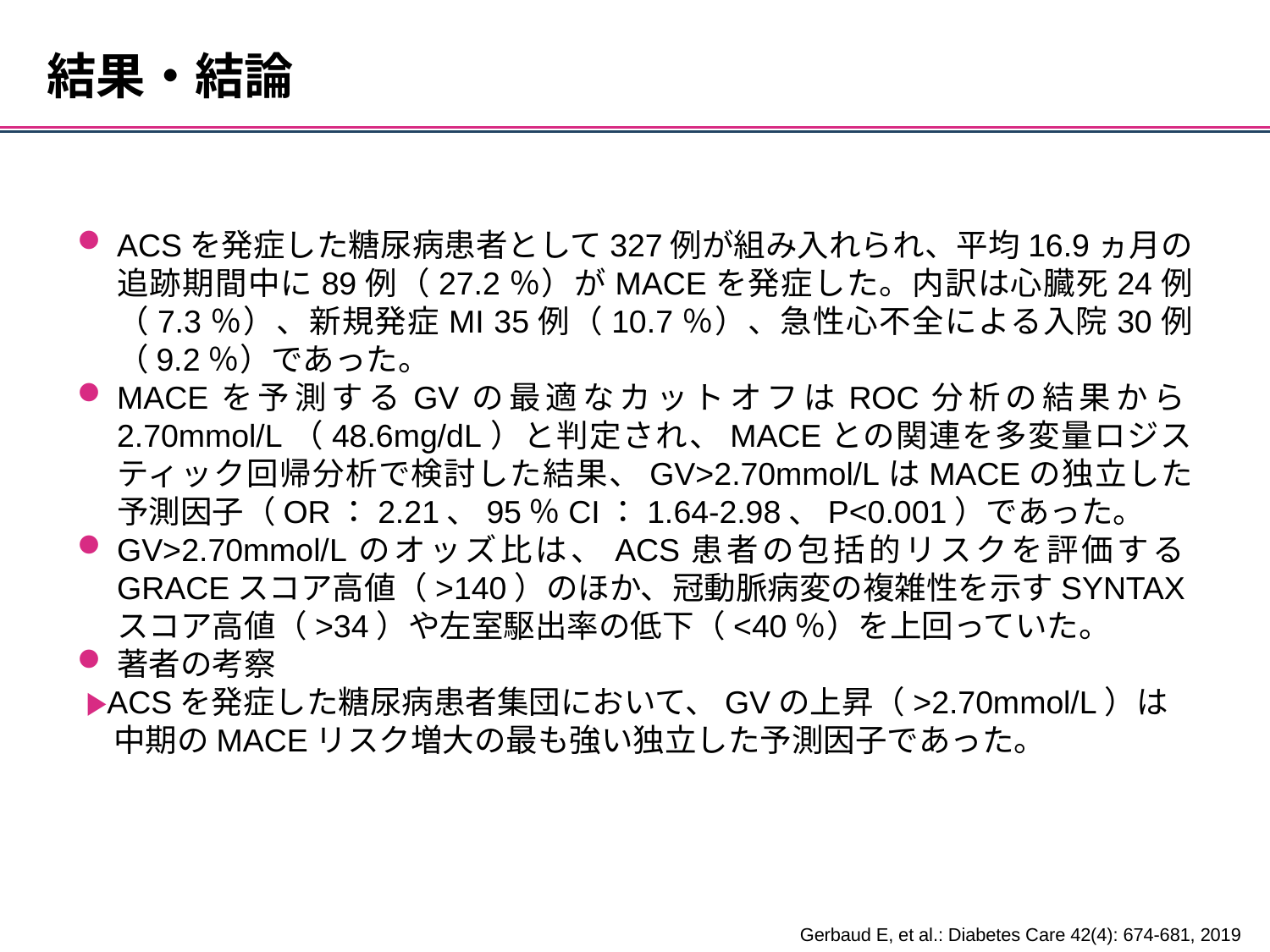

結果・結論
ACSを発症した糖尿病患者として327例が組み入れられ、平均16.9ヵ月の追跡期間中に89例（27.2％）がMACEを発症した。内訳は心臓死24例（7.3％）、新規発症MI 35例（10.7％）、急性心不全による入院30例（9.2％）であった。
MACEを予測するGVの最適なカットオフはROC分析の結果から2.70mmol/L（48.6mg/dL）と判定され、MACEとの関連を多変量ロジスティック回帰分析で検討した結果、GV>2.70mmol/LはMACEの独立した予測因子（OR：2.21、95％CI：1.64-2.98、P<0.001）であった。
GV>2.70mmol/Lのオッズ比は、ACS患者の包括的リスクを評価するGRACEスコア高値（>140）のほか、冠動脈病変の複雑性を示すSYNTAXスコア高値（>34）や左室駆出率の低下（<40％）を上回っていた。
著者の考察
 ▶ACSを発症した糖尿病患者集団において、GVの上昇（>2.70mmol/L）は
    中期のMACEリスク増大の最も強い独立した予測因子であった。
Gerbaud E, et al.: Diabetes Care 42(4): 674-681, 2019